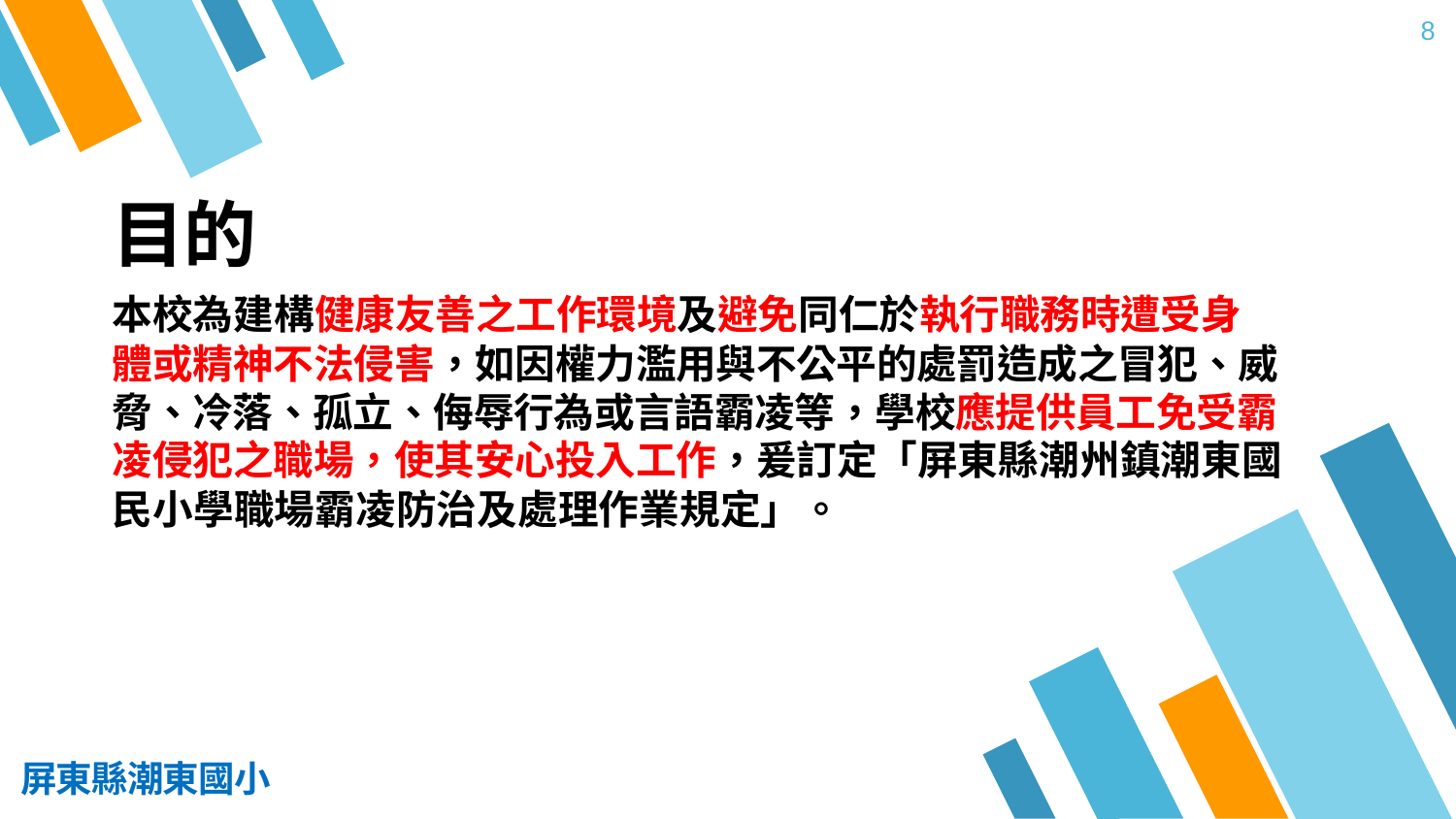

8
# 目的
本校為建構健康友善之工作環境及避免同仁於執行職務時遭受身 體或精神不法侵害，如因權力濫用與不公平的處罰造成之冒犯、威脅、冷落、孤立、侮辱行為或言語霸凌等，學校應提供員工免受霸凌侵犯之職場，使其安心投入工作，爰訂定「屏東縣潮州鎮潮東國民小學職場霸凌防治及處理作業規定」。
屏東縣潮東國小